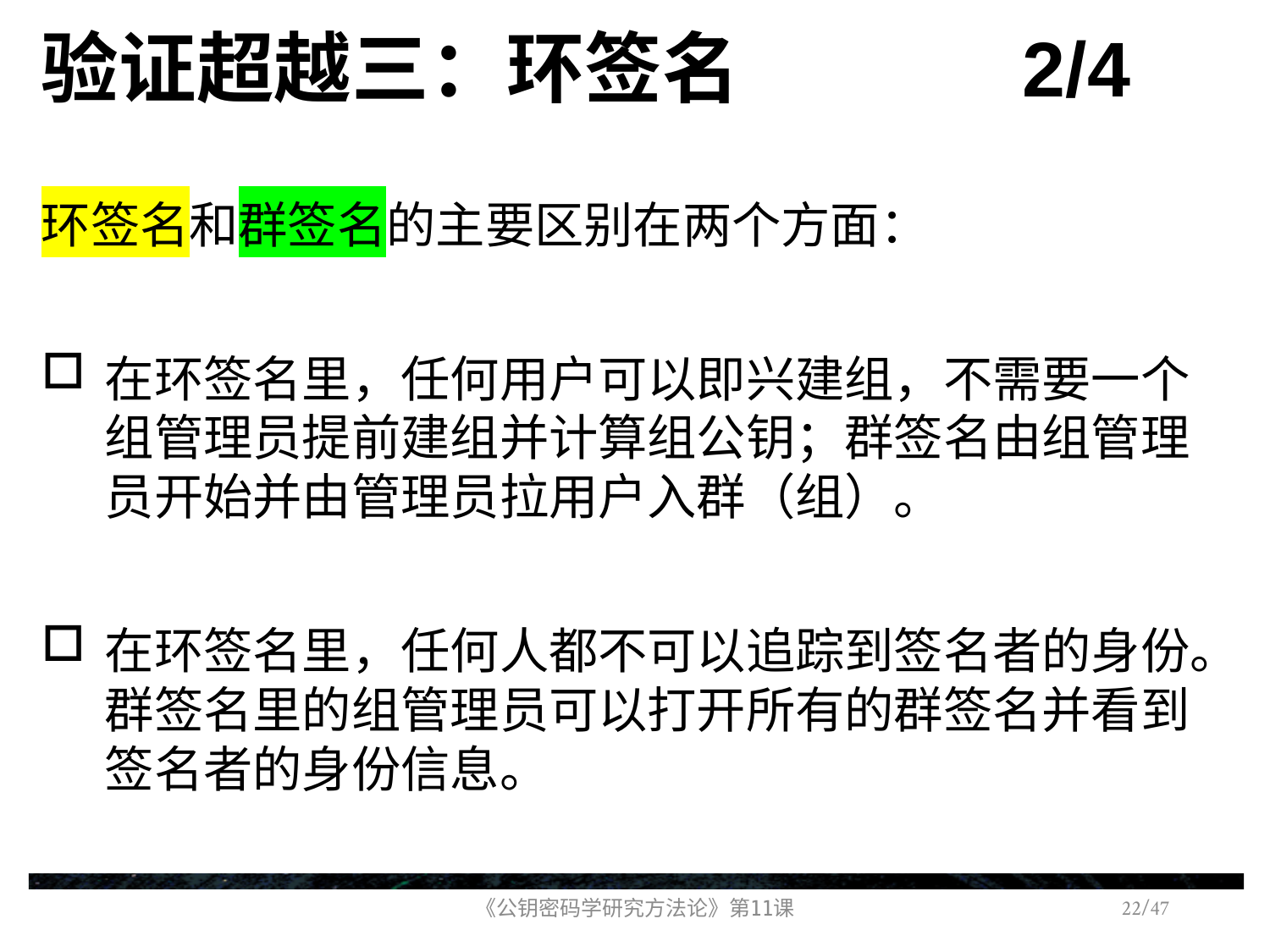

# 验证超越三：环签名               2/4
环签名和群签名的主要区别在两个方面：

在环签名里，任何用户可以即兴建组，不需要一个组管理员提前建组并计算组公钥；群签名由组管理员开始并由管理员拉用户入群（组）。

在环签名里，任何人都不可以追踪到签名者的身份。群签名里的组管理员可以打开所有的群签名并看到签名者的身份信息。
《公钥密码学研究方法论》第11课
22/47